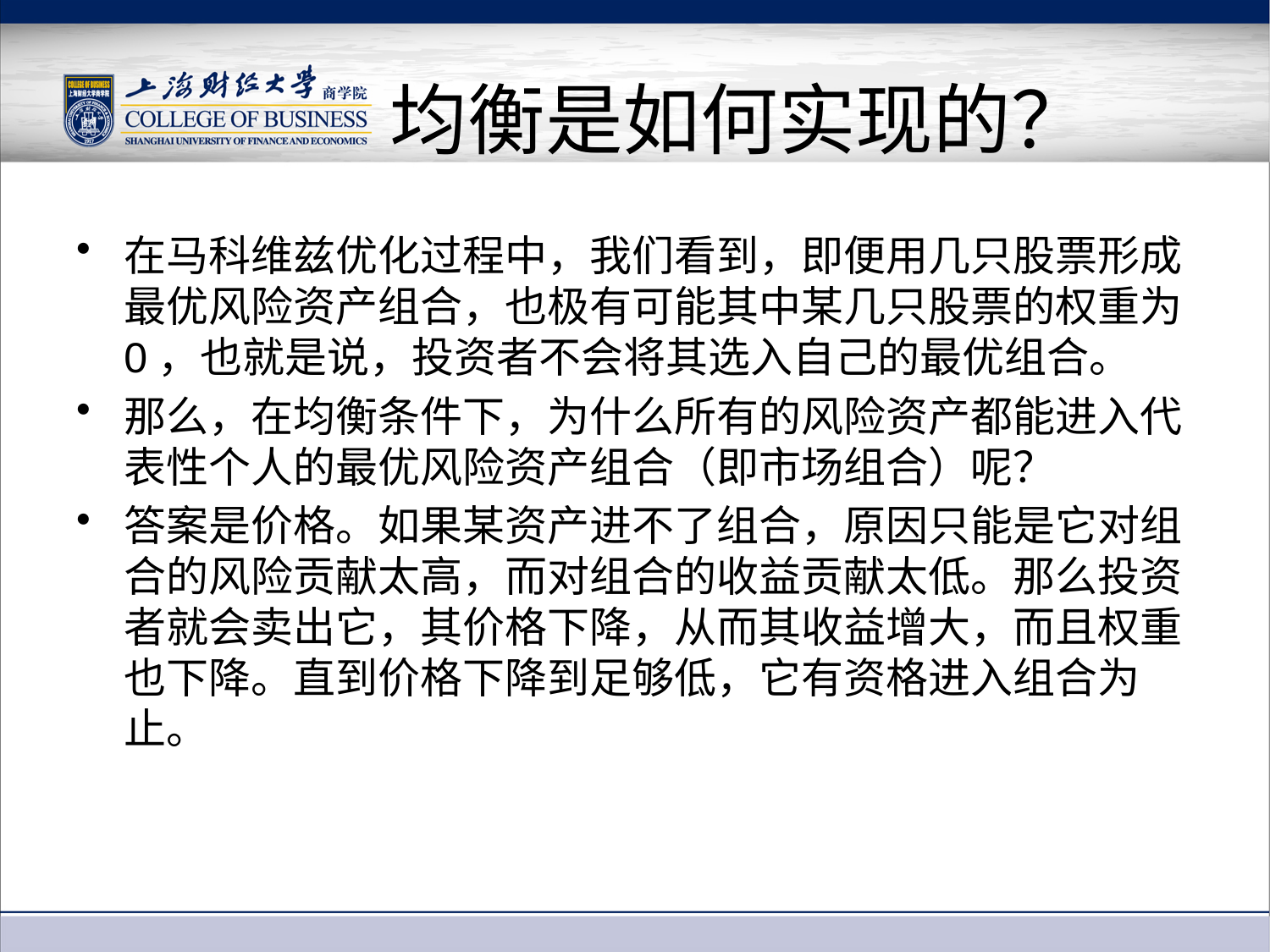

# 均衡是如何实现的？
在马科维兹优化过程中，我们看到，即便用几只股票形成最优风险资产组合，也极有可能其中某几只股票的权重为0，也就是说，投资者不会将其选入自己的最优组合。
那么，在均衡条件下，为什么所有的风险资产都能进入代表性个人的最优风险资产组合（即市场组合）呢？
答案是价格。如果某资产进不了组合，原因只能是它对组合的风险贡献太高，而对组合的收益贡献太低。那么投资者就会卖出它，其价格下降，从而其收益增大，而且权重也下降。直到价格下降到足够低，它有资格进入组合为止。